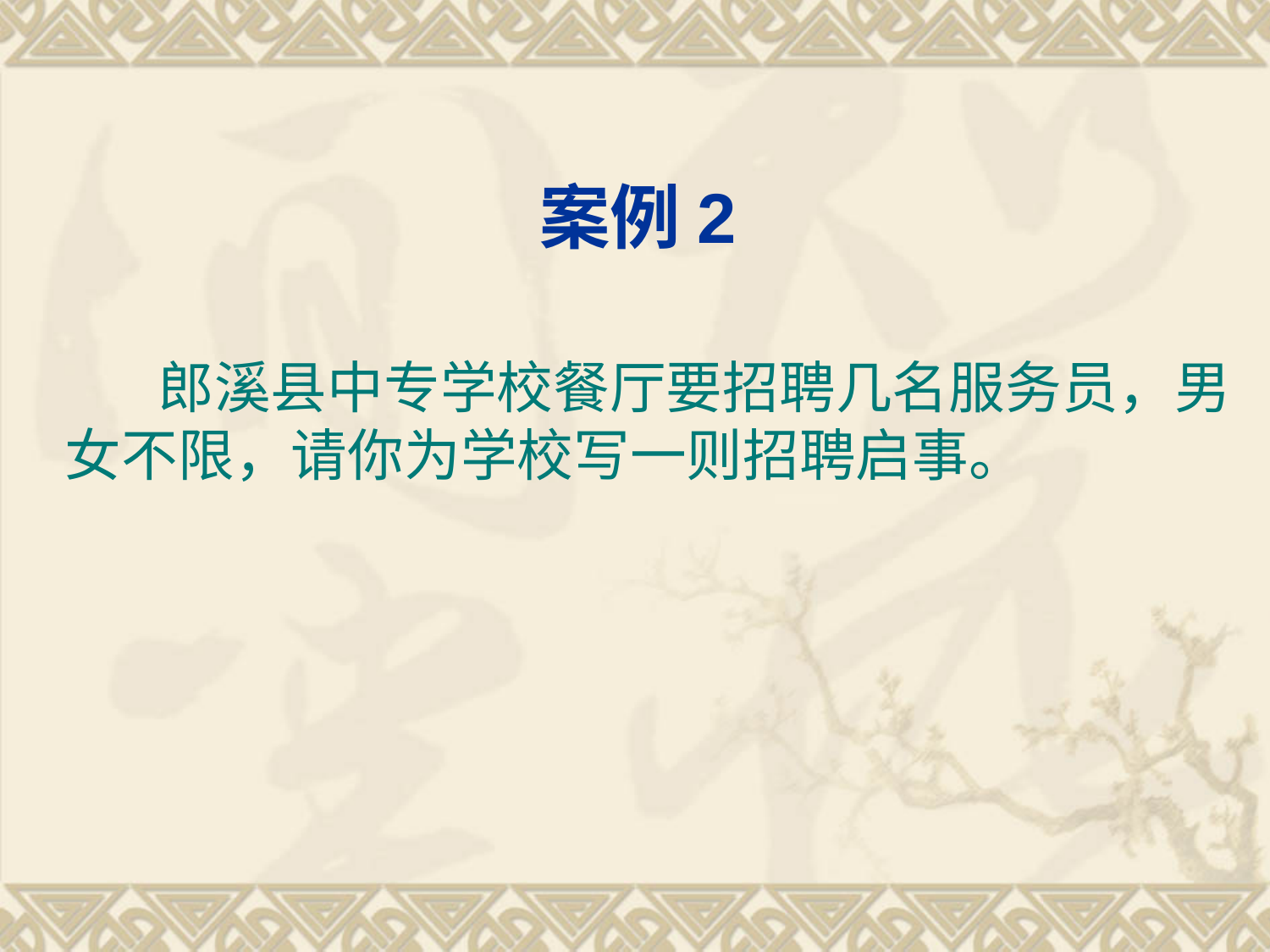

# 案例2
          郎溪县中专学校餐厅要招聘几名服务员，男女不限，请你为学校写一则招聘启事。